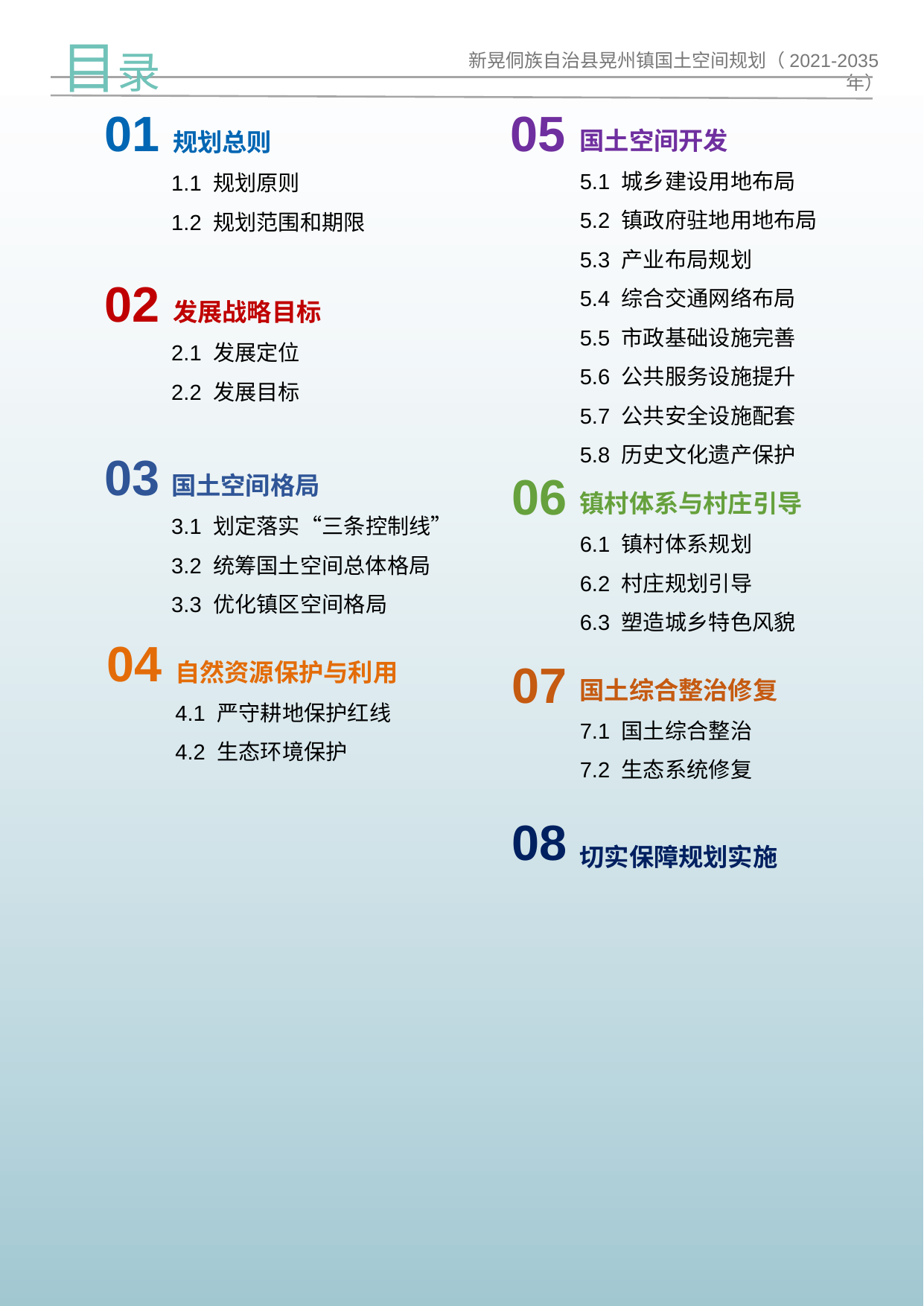

目录

01
05
国土空间开发
5.1 城乡建设用地布局
5.2 镇政府驻地用地布局
5.3 产业布局规划
5.4 综合交通网络布局
5.5 市政基础设施完善
5.6 公共服务设施提升
5.7 公共安全设施配套
5.8 历史文化遗产保护
规划总则
1.1 规划原则
1.2 规划范围和期限
02
发展战略目标
2.1 发展定位
2.2 发展目标
03
国土空间格局
3.1 划定落实“三条控制线”
3.2 统筹国土空间总体格局
3.3 优化镇区空间格局
06
镇村体系与村庄引导
6.1 镇村体系规划
6.2 村庄规划引导
6.3 塑造城乡特色风貌
04
自然资源保护与利用
4.1 严守耕地保护红线
4.2 生态环境保护
07
国土综合整治修复
7.1 国土综合整治
7.2 生态系统修复
08
切实保障规划实施